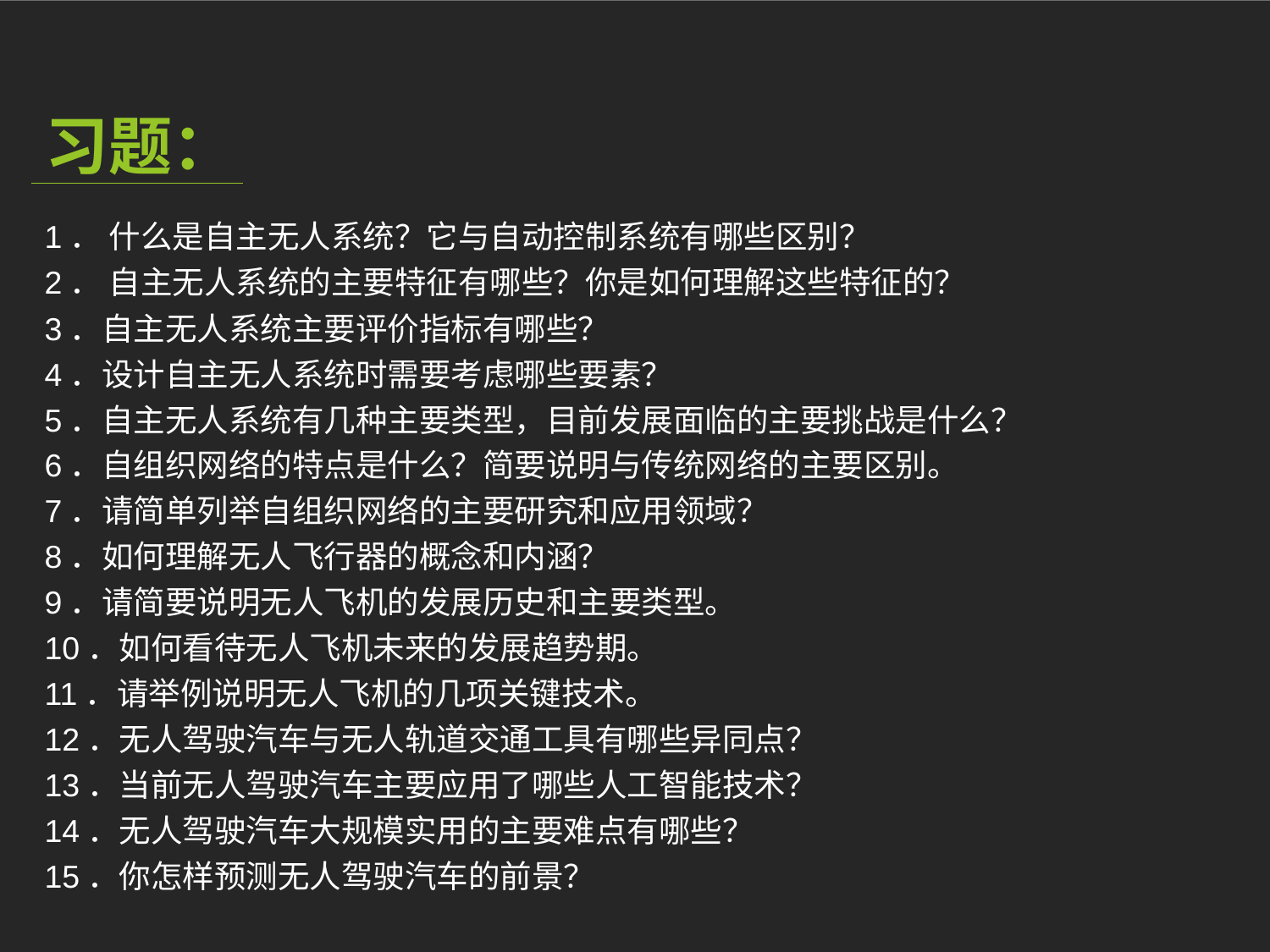

习题：
1． 什么是自主无人系统？它与自动控制系统有哪些区别？
2． 自主无人系统的主要特征有哪些？你是如何理解这些特征的？
3．自主无人系统主要评价指标有哪些？
4．设计自主无人系统时需要考虑哪些要素？
5．自主无人系统有几种主要类型，目前发展面临的主要挑战是什么？
6．自组织网络的特点是什么？简要说明与传统网络的主要区别。
7．请简单列举自组织网络的主要研究和应用领域？
8．如何理解无人飞行器的概念和内涵？
9．请简要说明无人飞机的发展历史和主要类型。
10．如何看待无人飞机未来的发展趋势期。
11．请举例说明无人飞机的几项关键技术。
12．无人驾驶汽车与无人轨道交通工具有哪些异同点？
13．当前无人驾驶汽车主要应用了哪些人工智能技术？
14．无人驾驶汽车大规模实用的主要难点有哪些？
15．你怎样预测无人驾驶汽车的前景？